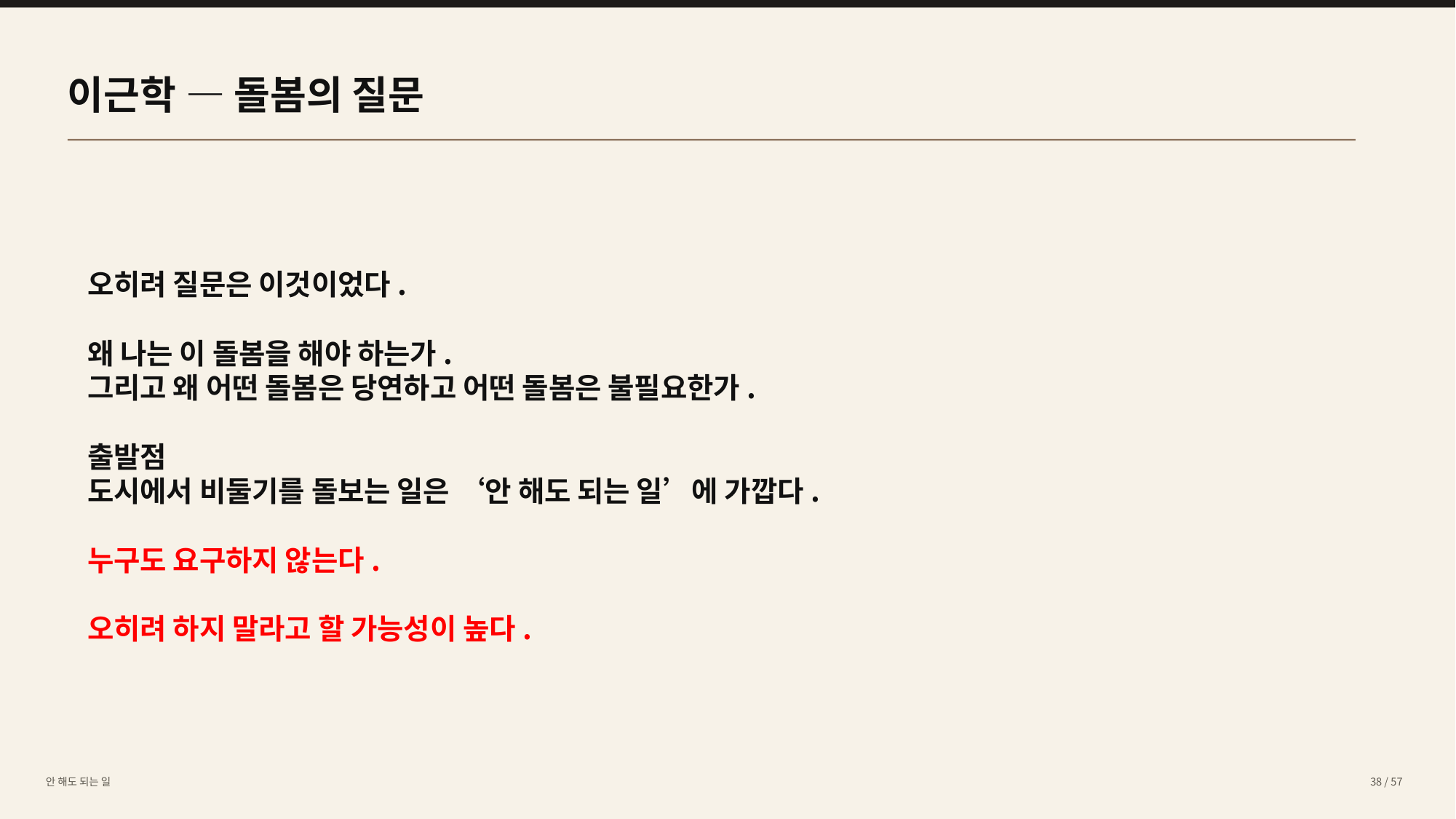

이근학 — 돌봄의 질문

오히려 질문은 이것이었다.

왜 나는 이 돌봄을 해야 하는가.
그리고 왜 어떤 돌봄은 당연하고 어떤 돌봄은 불필요한가.

출발점
도시에서 비둘기를 돌보는 일은 ‘안 해도 되는 일’에 가깝다.

누구도 요구하지 않는다.

오히려 하지 말라고 할 가능성이 높다.
안 해도 되는 일
38 / 57